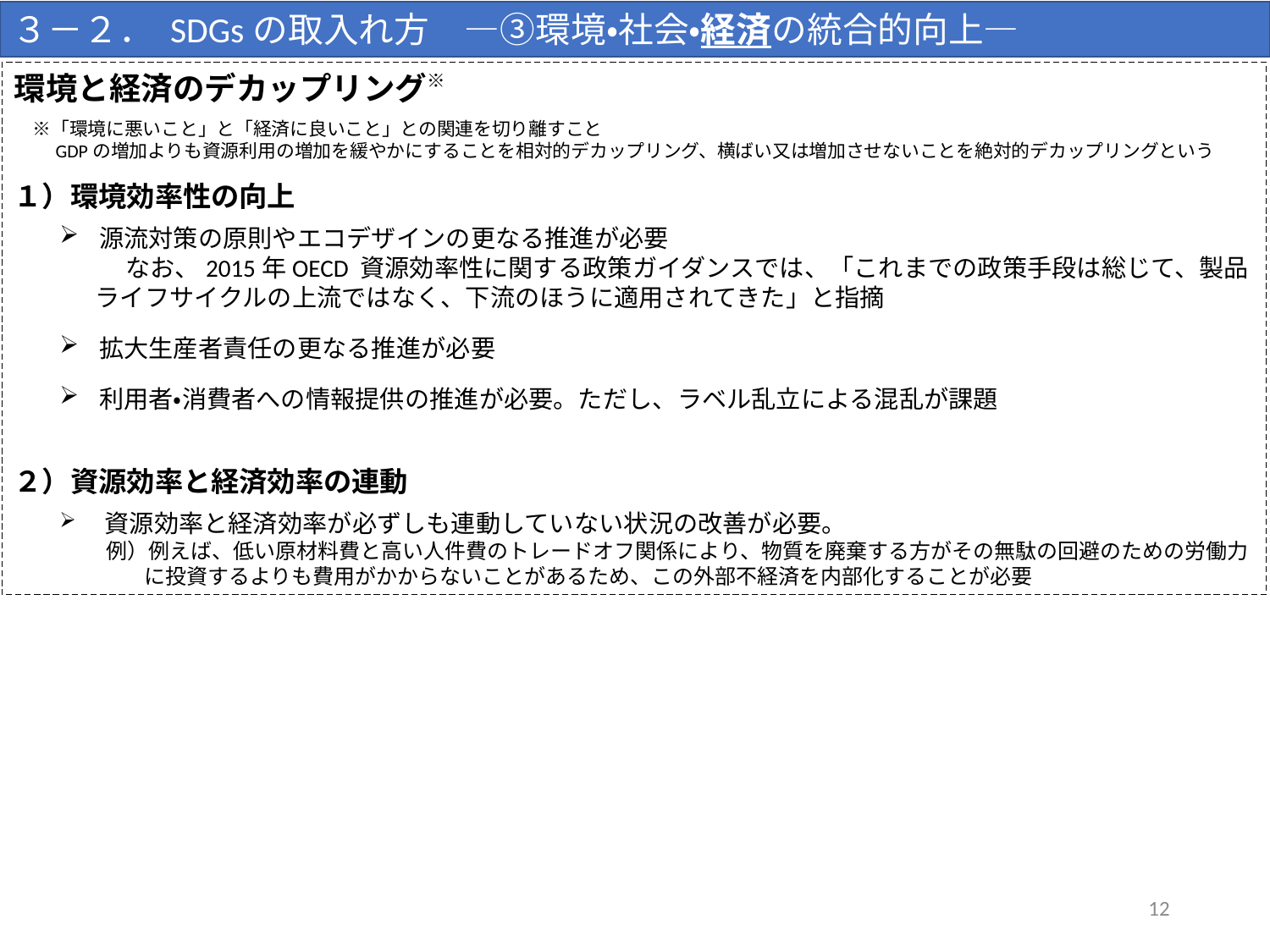

３－２． SDGsの取入れ方　―③環境・社会・経済の統合的向上―
環境と経済のデカップリング※
　※「環境に悪いこと」と「経済に良いこと」との関連を切り離すこと
　　GDPの増加よりも資源利用の増加を緩やかにすることを相対的デカップリング、横ばい又は増加させないことを絶対的デカップリングという

１）環境効率性の向上
源流対策の原則やエコデザインの更なる推進が必要
　  　 なお、2015年OECD 資源効率性に関する政策ガイダンスでは、「これまでの政策手段は総じて、製品
　  ライフサイクルの上流ではなく、下流のほうに適用されてきた」と指摘
拡大生産者責任の更なる推進が必要
利用者・消費者への情報提供の推進が必要。ただし、ラベル乱立による混乱が課題

２）資源効率と経済効率の連動
　資源効率と経済効率が必ずしも連動していない状況の改善が必要。
　　 例）例えば、低い原材料費と高い人件費のトレードオフ関係により、物質を廃棄する方がその無駄の回避のための労働力
　　　　に投資するよりも費用がかからないことがあるため、この外部不経済を内部化することが必要
12
出典）IRP